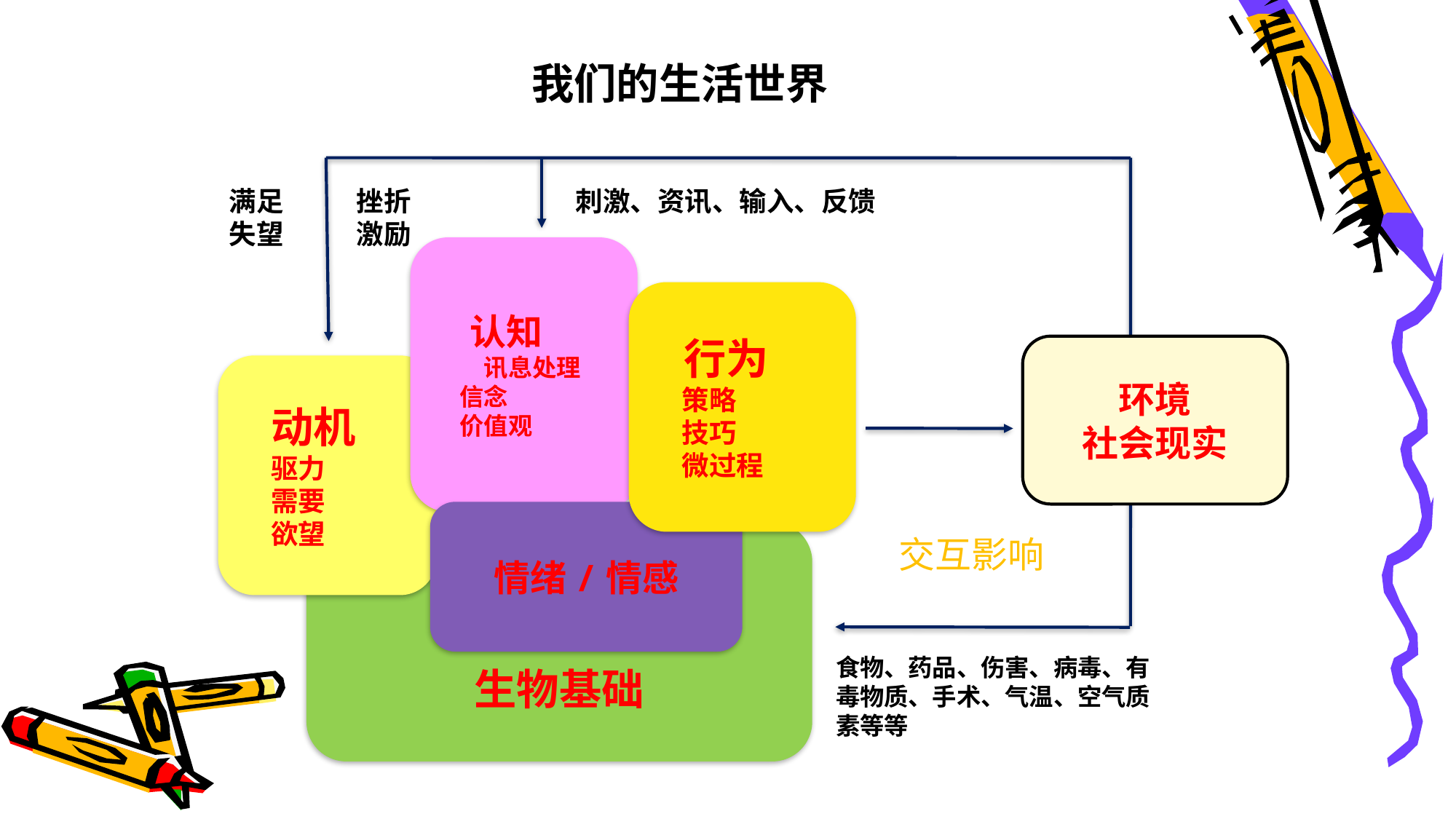

我们的生活世界
满足
失望
挫折
激励
刺激、资讯、输入、反馈
     认知
  讯息处理
    信念
    价值观
   行为
    策略
    技巧
    微过程
    动机
    驱力
    需要
    欲望

情绪/情感

生物基础

环境
社会现实
交互影响
食物、药品、伤害、病毒、有毒物质、手术、气温、空气质素等等